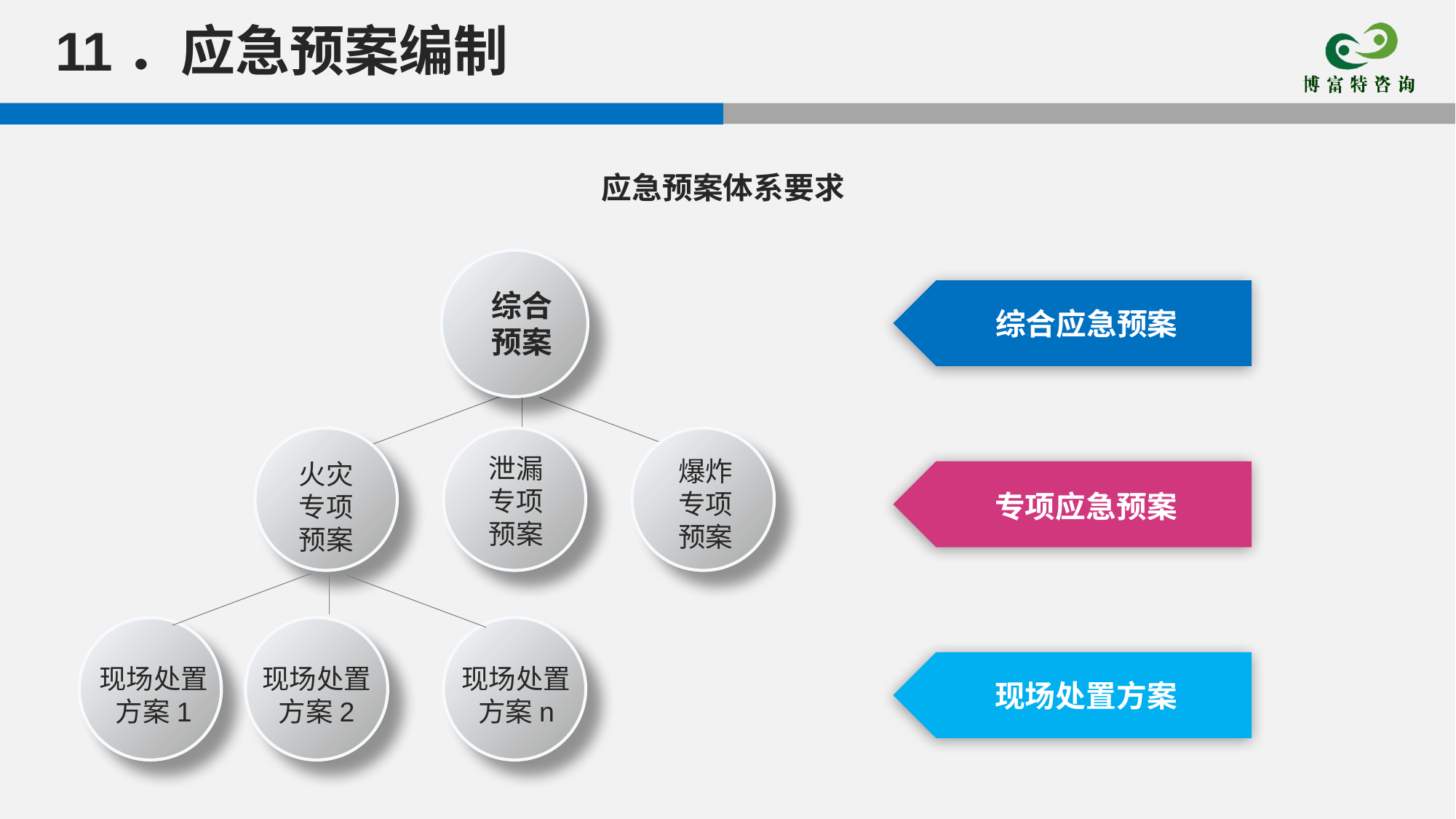

11．应急预案编制

应急预案体系要求

综合
预案
综合应急预案

泄漏专项预案
爆炸专项预案
火灾专项预案

专项应急预案

现场处置方案1
现场处置
方案2
现场处置
方案n
现场处置方案